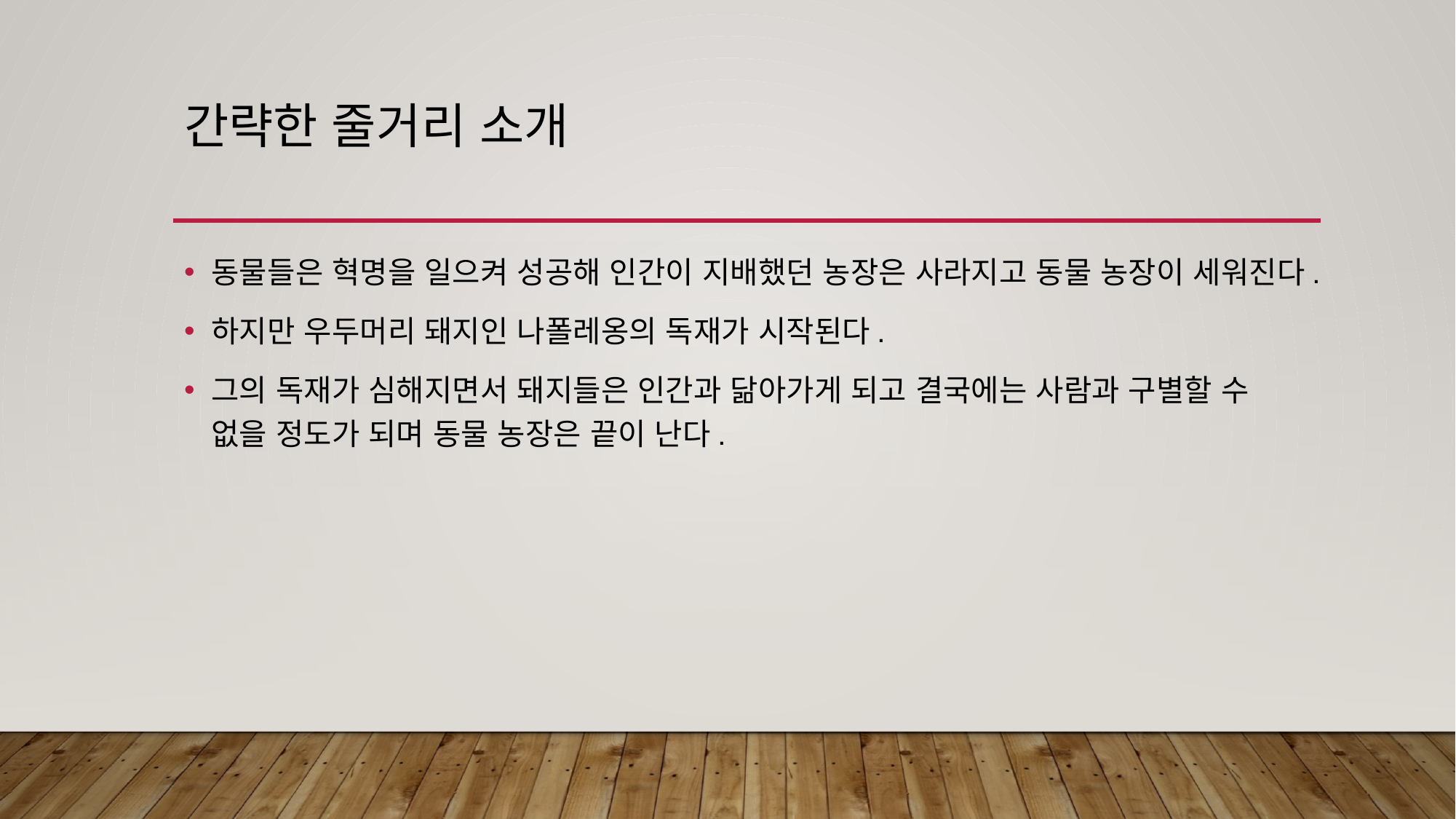

# 간략한 줄거리 소개
동물들은 혁명을 일으켜 성공해 인간이 지배했던 농장은 사라지고 동물 농장이 세워진다.
하지만 우두머리 돼지인 나폴레옹의 독재가 시작된다.
그의 독재가 심해지면서 돼지들은 인간과 닮아가게 되고 결국에는 사람과 구별할 수 없을 정도가 되며 동물 농장은 끝이 난다.